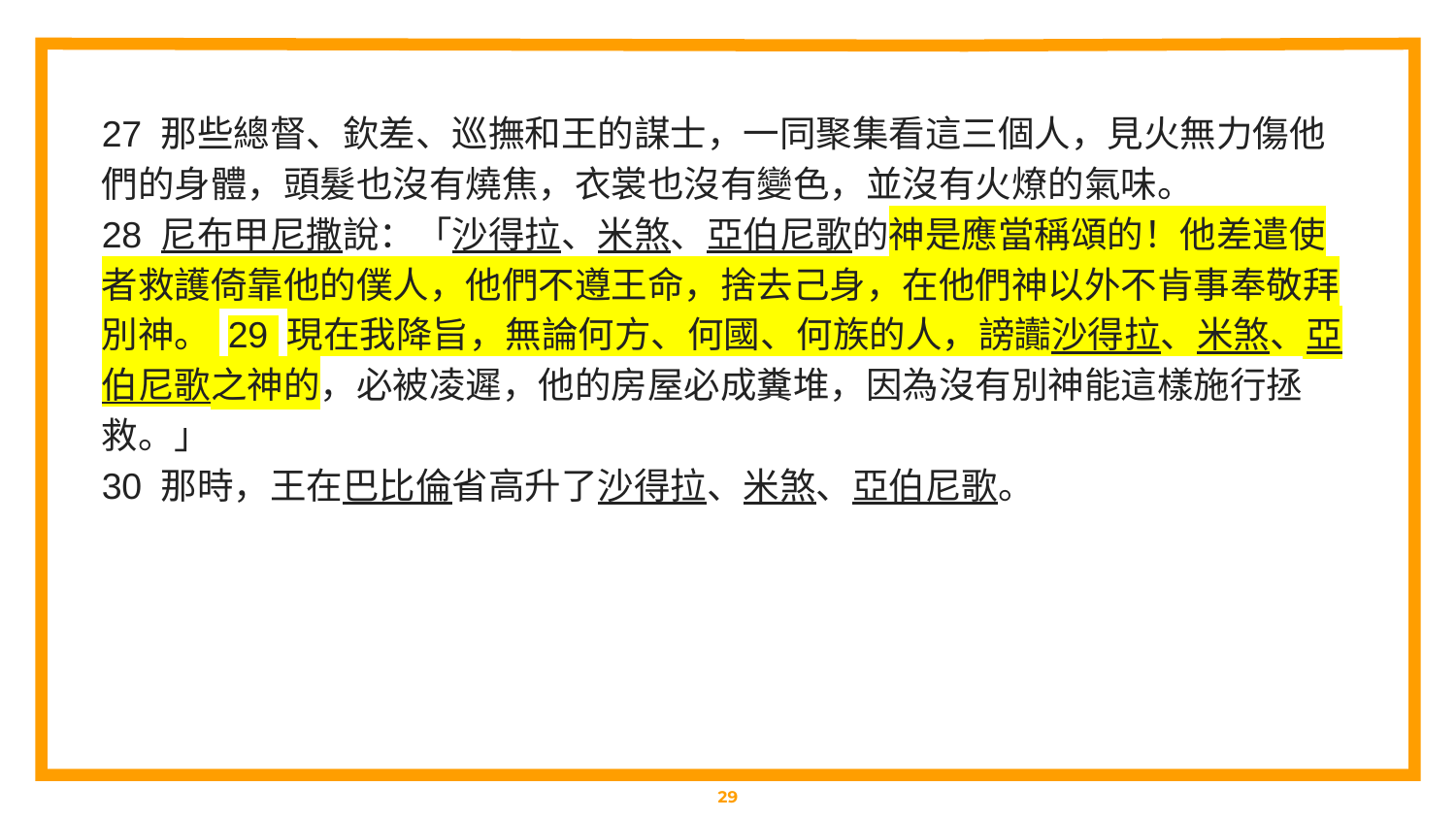

27 那些總督、欽差、巡撫和王的謀士，一同聚集看這三個人，見火無力傷他們的身體，頭髮也沒有燒焦，衣裳也沒有變色，並沒有火燎的氣味。
28 尼布甲尼撒說：「沙得拉、米煞、亞伯尼歌的神是應當稱頌的！他差遣使者救護倚靠他的僕人，他們不遵王命，捨去己身，在他們神以外不肯事奉敬拜別神。 29 現在我降旨，無論何方、何國、何族的人，謗讟沙得拉、米煞、亞伯尼歌之神的，必被凌遲，他的房屋必成糞堆，因為沒有別神能這樣施行拯救。」
30 那時，王在巴比倫省高升了沙得拉、米煞、亞伯尼歌。
29